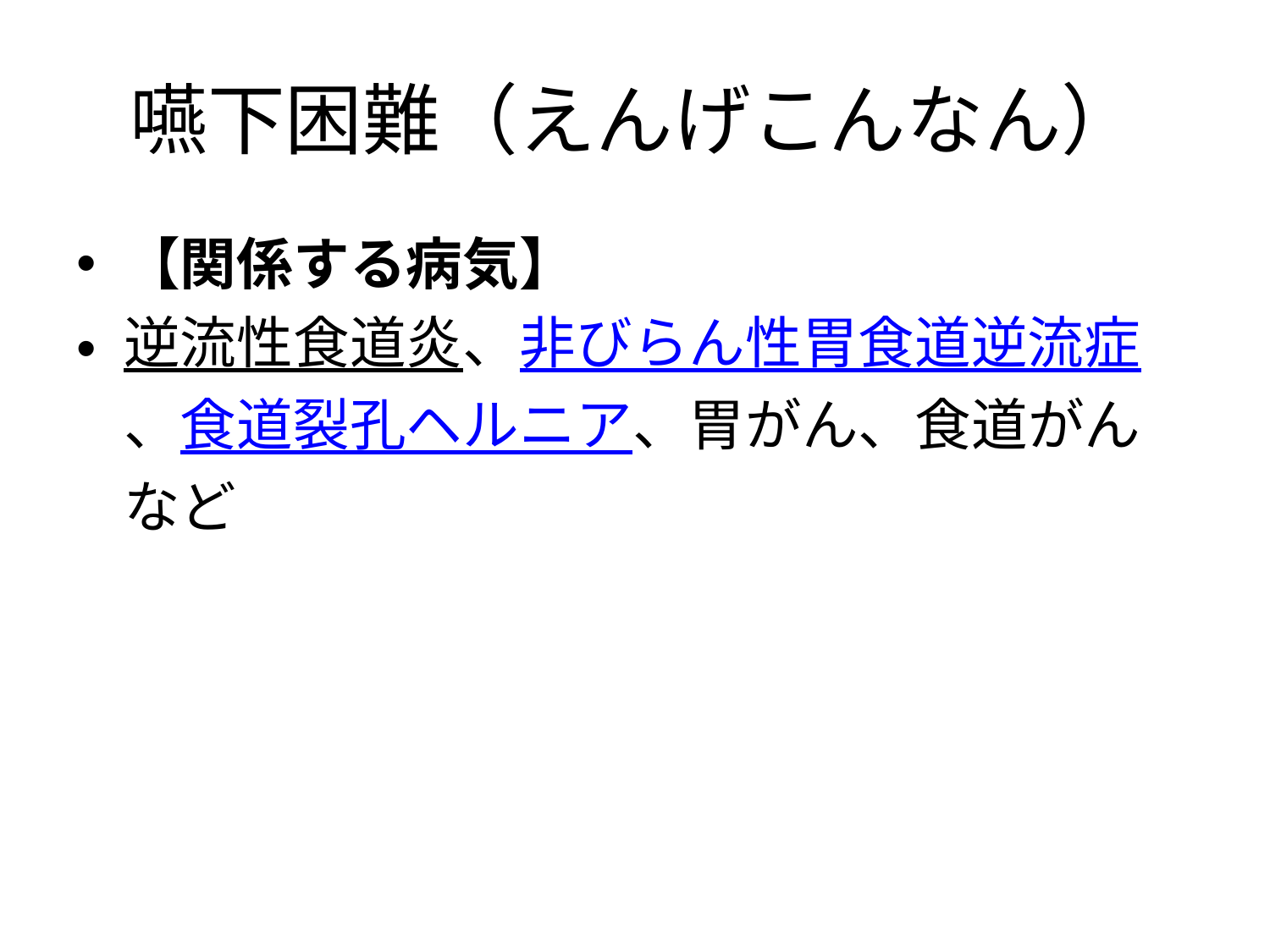

# 嚥下困難（えんげこんなん）
【関係する病気】
逆流性食道炎、非びらん性胃食道逆流症、食道裂孔ヘルニア、胃がん、食道がんなど